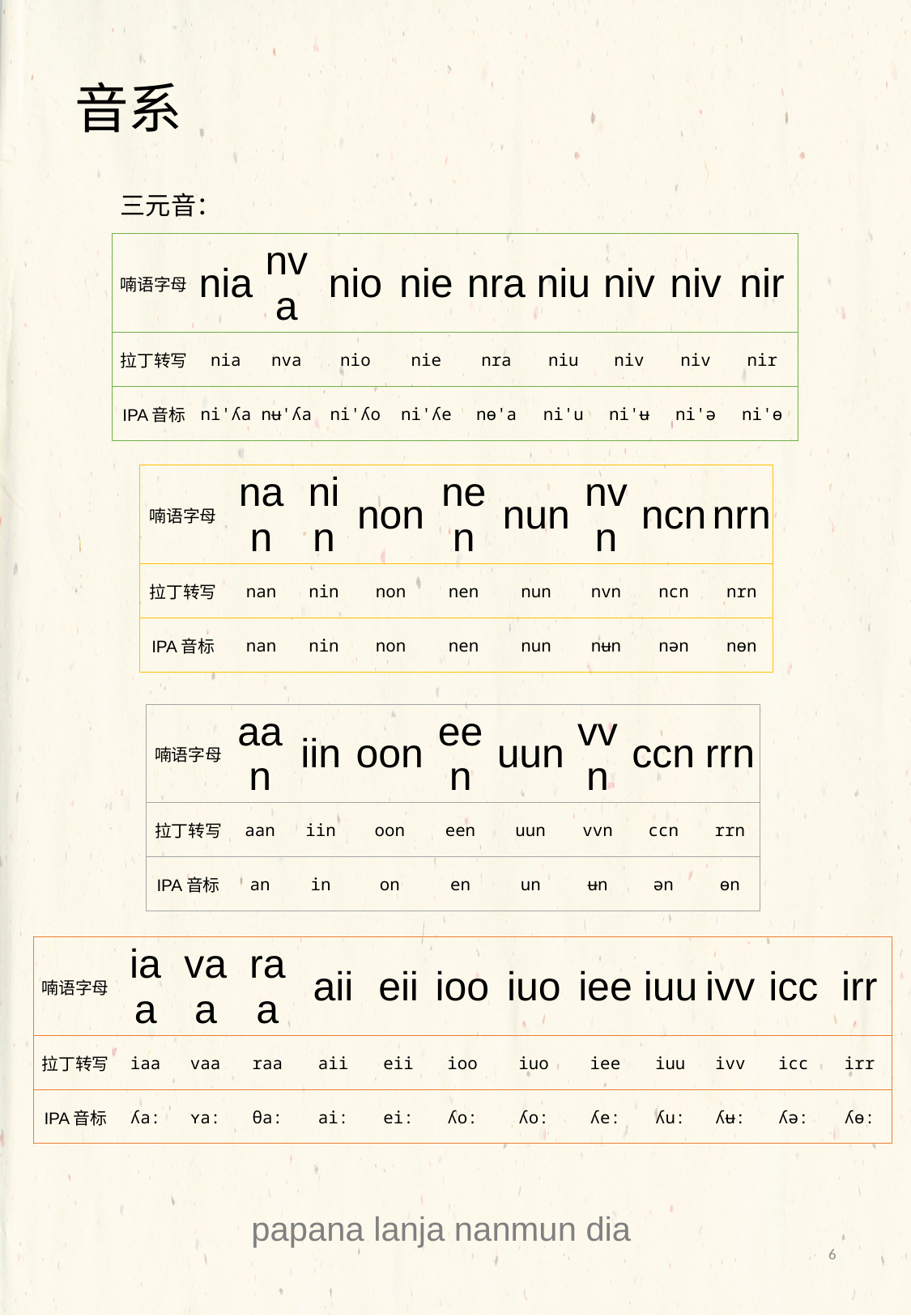

# 音系
三元音：

| 喃语字母 | nia | nva | nio | nie | nra | niu | niv | niv | nir |
| --- | --- | --- | --- | --- | --- | --- | --- | --- | --- |
| 拉丁转写 | nia | nva | nio | nie | nra | niu | niv | niv | nir |
| IPA音标 | ni'ʎa | nʉ'ʎa | ni'ʎo | ni'ʎe | nɵ'a | ni'u | ni'ʉ | ni'ə | ni'ɵ |
| 喃语字母 | nan | nin | non | nen | nun | nvn | ncn | nrn |
| --- | --- | --- | --- | --- | --- | --- | --- | --- |
| 拉丁转写 | nan | nin | non | nen | nun | nvn | ncn | nrn |
| IPA音标 | nan | nin | non | nen | nun | nʉn | nən | nɵn |
| 喃语字母 | aan | iin | oon | een | uun | vvn | ccn | rrn |
| --- | --- | --- | --- | --- | --- | --- | --- | --- |
| 拉丁转写 | aan | iin | oon | een | uun | vvn | ccn | rrn |
| IPA音标 | an | in | on | en | un | ʉn | ən | ɵn |
| 喃语字母 | iaa | vaa | raa | aii | eii | ioo | iuo | iee | iuu | ivv | icc | irr |
| --- | --- | --- | --- | --- | --- | --- | --- | --- | --- | --- | --- | --- |
| 拉丁转写 | iaa | vaa | raa | aii | eii | ioo | iuo | iee | iuu | ivv | icc | irr |
| IPA音标 | ʎa: | ʏa: | θa: | ai: | ei: | ʎo: | ʎo: | ʎe: | ʎu: | ʎʉ: | ʎə: | ʎɵ: |
papana lanja nanmun dia
6